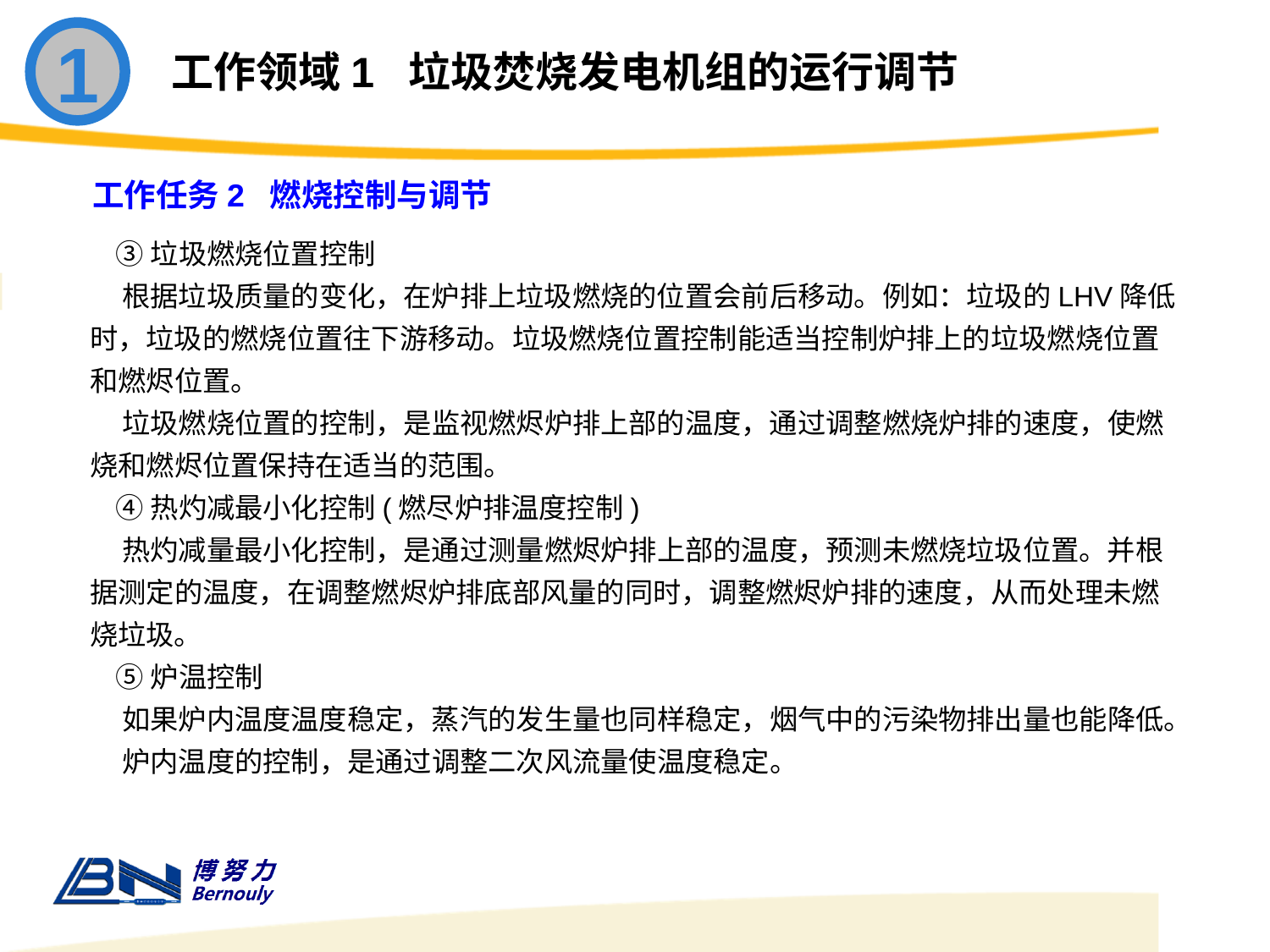

1
工作领域1  垃圾焚烧发电机组的运行调节
工作任务2  燃烧控制与调节
    ③垃圾燃烧位置控制
    根据垃圾质量的变化，在炉排上垃圾燃烧的位置会前后移动。例如：垃圾的LHV降低时，垃圾的燃烧位置往下游移动。垃圾燃烧位置控制能适当控制炉排上的垃圾燃烧位置和燃烬位置。
    垃圾燃烧位置的控制，是监视燃烬炉排上部的温度，通过调整燃烧炉排的速度，使燃烧和燃烬位置保持在适当的范围。
    ④热灼减最小化控制(燃尽炉排温度控制)
    热灼减量最小化控制，是通过测量燃烬炉排上部的温度，预测未燃烧垃圾位置。并根据测定的温度，在调整燃烬炉排底部风量的同时，调整燃烬炉排的速度，从而处理未燃烧垃圾。
    ⑤炉温控制
    如果炉内温度温度稳定，蒸汽的发生量也同样稳定，烟气中的污染物排出量也能降低。
    炉内温度的控制，是通过调整二次风流量使温度稳定。